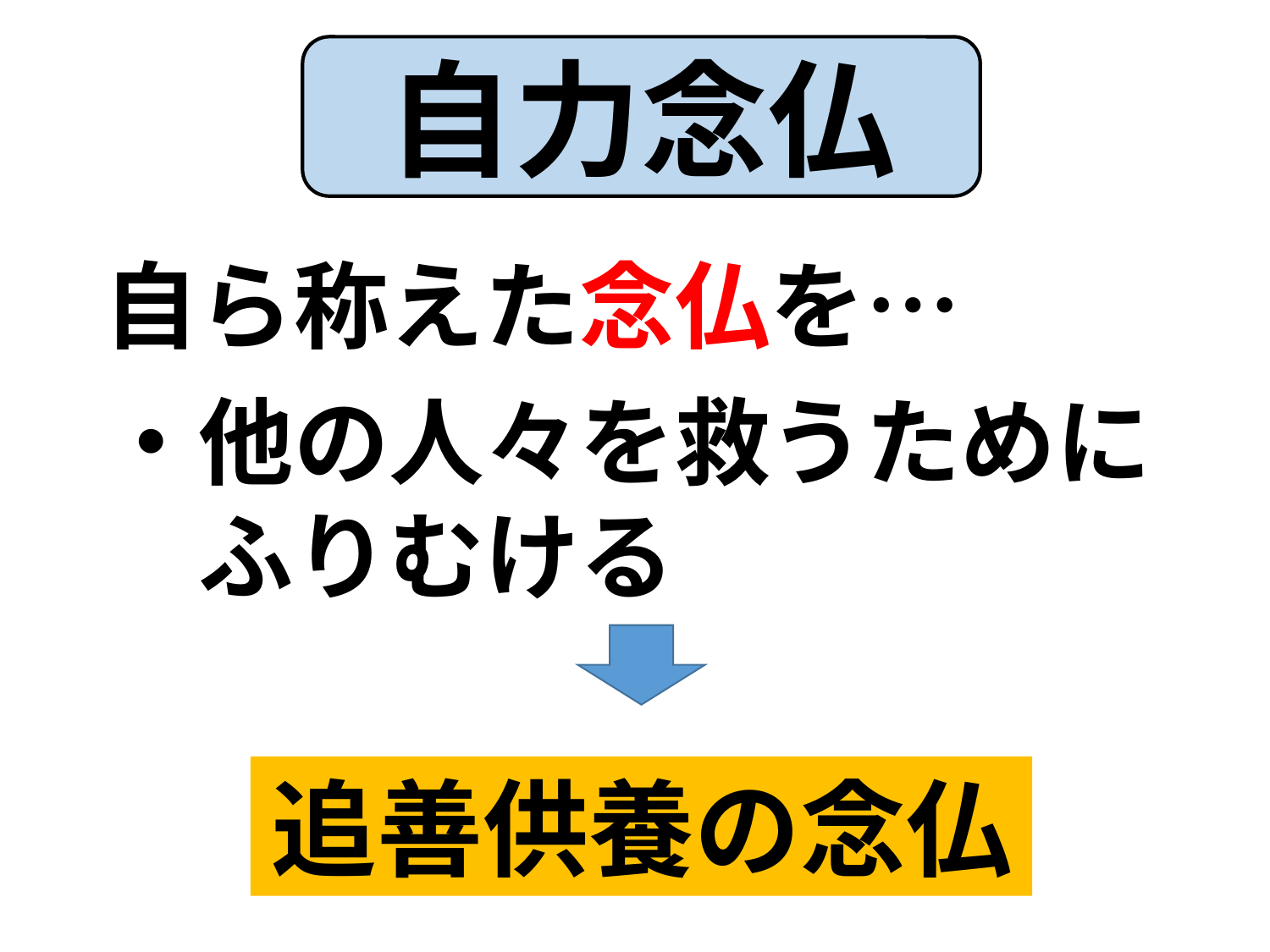

自力念仏
自ら称えた念仏を…

・他の人々を救うために
　ふりむける

追善供養の念仏